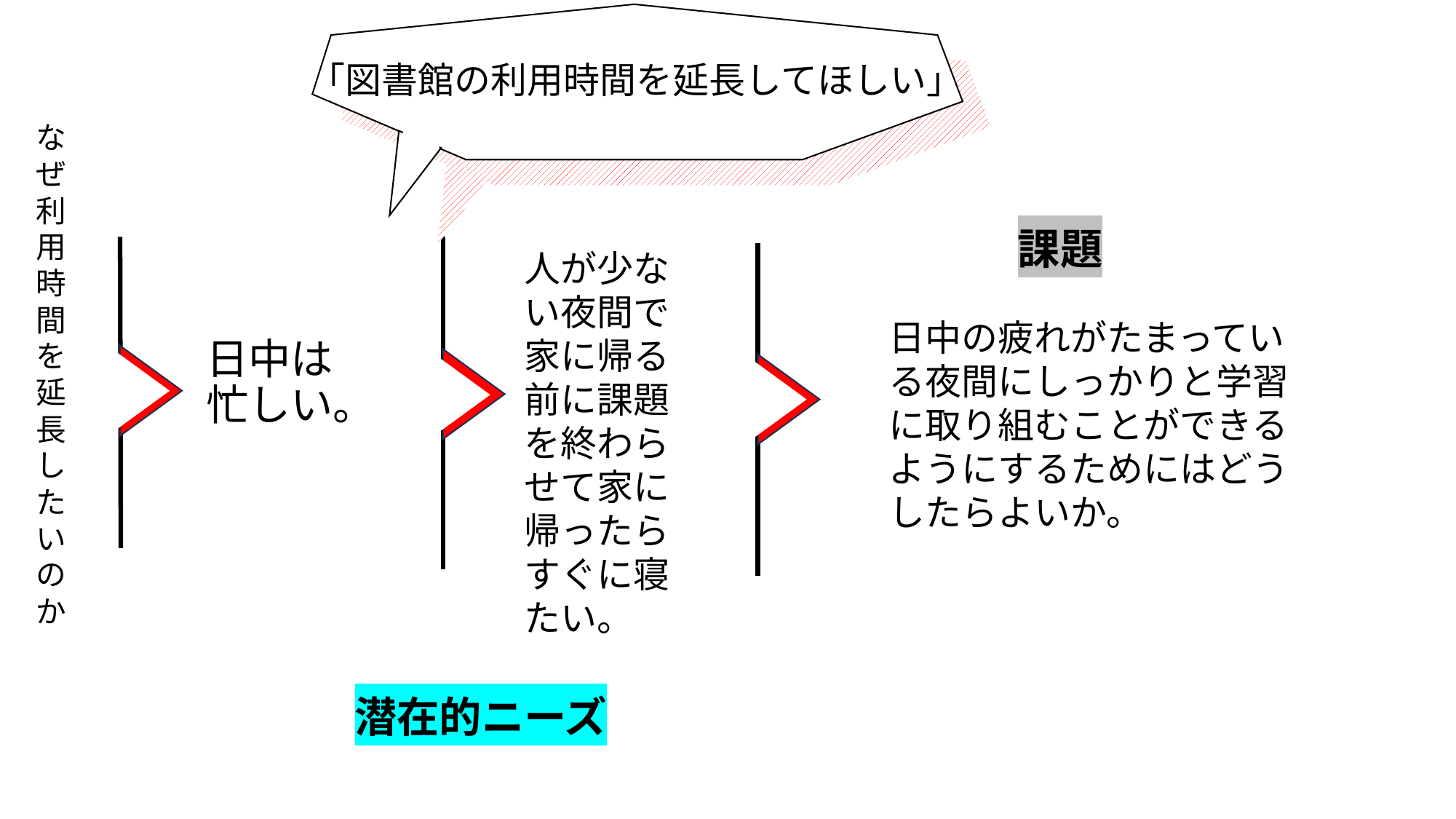

# 「図書館の利用時間を延長してほしい」

なぜ利用時間を延長したいのか

課題
人が少ない夜間で家に帰る前に課題を終わらせて家に帰ったらすぐに寝たい。
日中の疲れがたまっている夜間にしっかりと学習に取り組むことができるようにするためにはどうしたらよいか。
日中は忙しい。

潜在的ニーズ